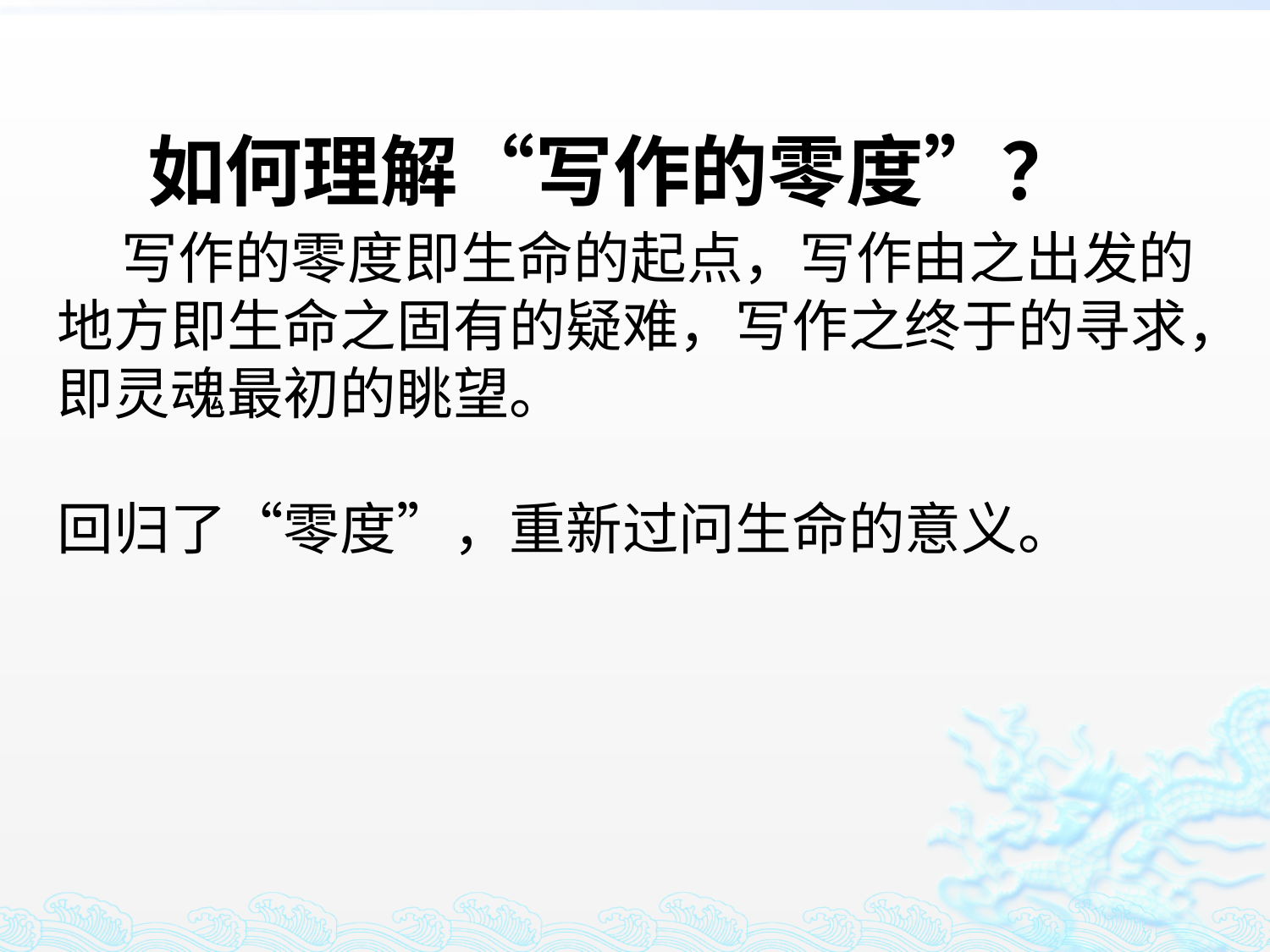

如何理解“写作的零度”？
    写作的零度即生命的起点，写作由之出发的地方即生命之固有的疑难，写作之终于的寻求，即灵魂最初的眺望。

回归了“零度”，重新过问生命的意义。